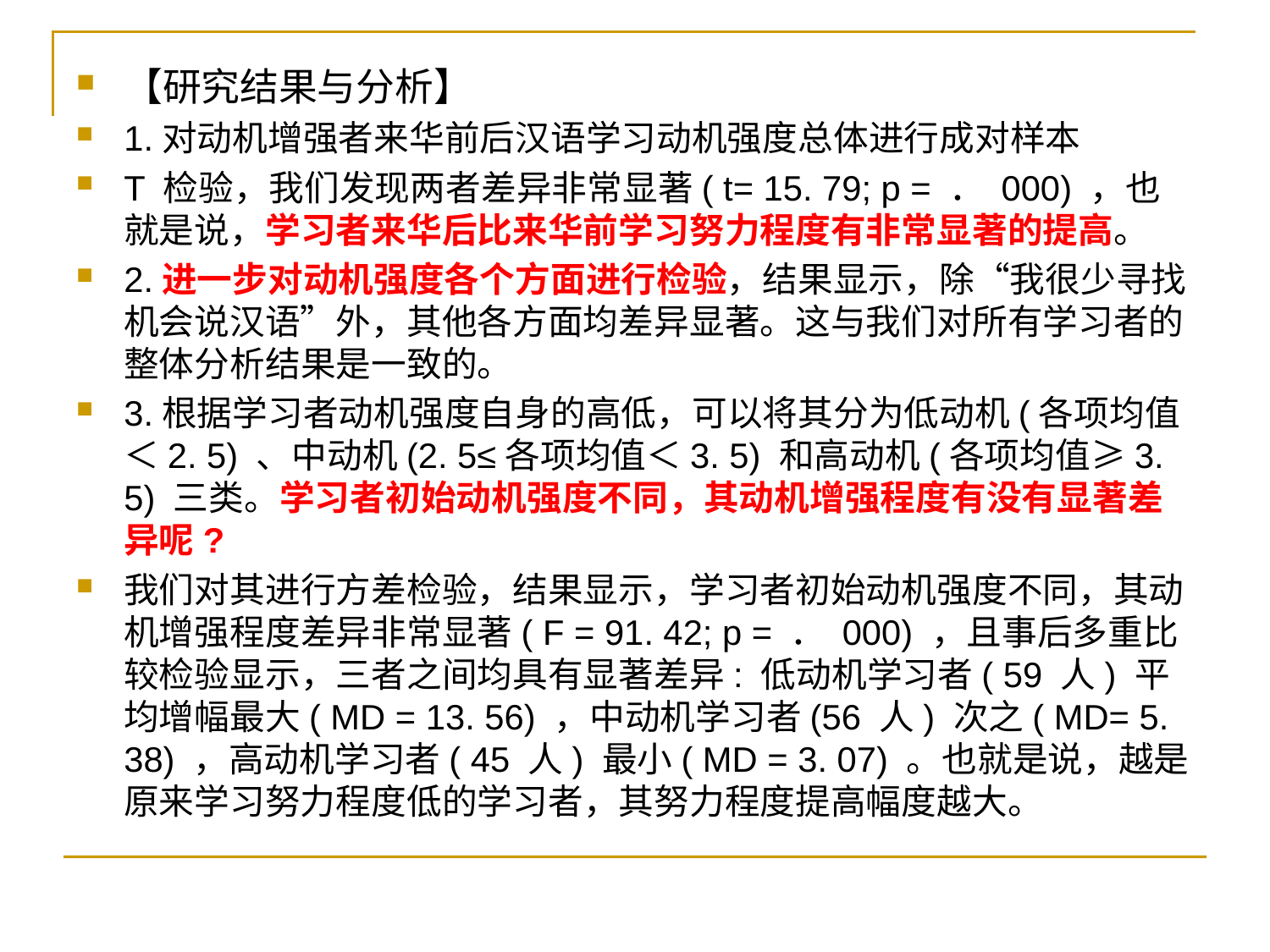

【研究结果与分析】
1.对动机增强者来华前后汉语学习动机强度总体进行成对样本
T 检验，我们发现两者差异非常显著( t= 15. 79; p = ． 000) ，也就是说，学习者来华后比来华前学习努力程度有非常显著的提高。
2.进一步对动机强度各个方面进行检验，结果显示，除“我很少寻找机会说汉语”外，其他各方面均差异显著。这与我们对所有学习者的整体分析结果是一致的。
3.根据学习者动机强度自身的高低，可以将其分为低动机(各项均值＜2. 5) 、中动机(2. 5≤各项均值＜3. 5) 和高动机(各项均值≥3. 5) 三类。学习者初始动机强度不同，其动机增强程度有没有显著差异呢?
我们对其进行方差检验，结果显示，学习者初始动机强度不同，其动机增强程度差异非常显著( F = 91. 42; p = ． 000) ，且事后多重比较检验显示，三者之间均具有显著差异: 低动机学习者( 59 人) 平均增幅最大( MD = 13. 56) ，中动机学习者(56 人) 次之( MD= 5. 38) ，高动机学习者( 45 人) 最小( MD = 3. 07) 。也就是说，越是原来学习努力程度低的学习者，其努力程度提高幅度越大。